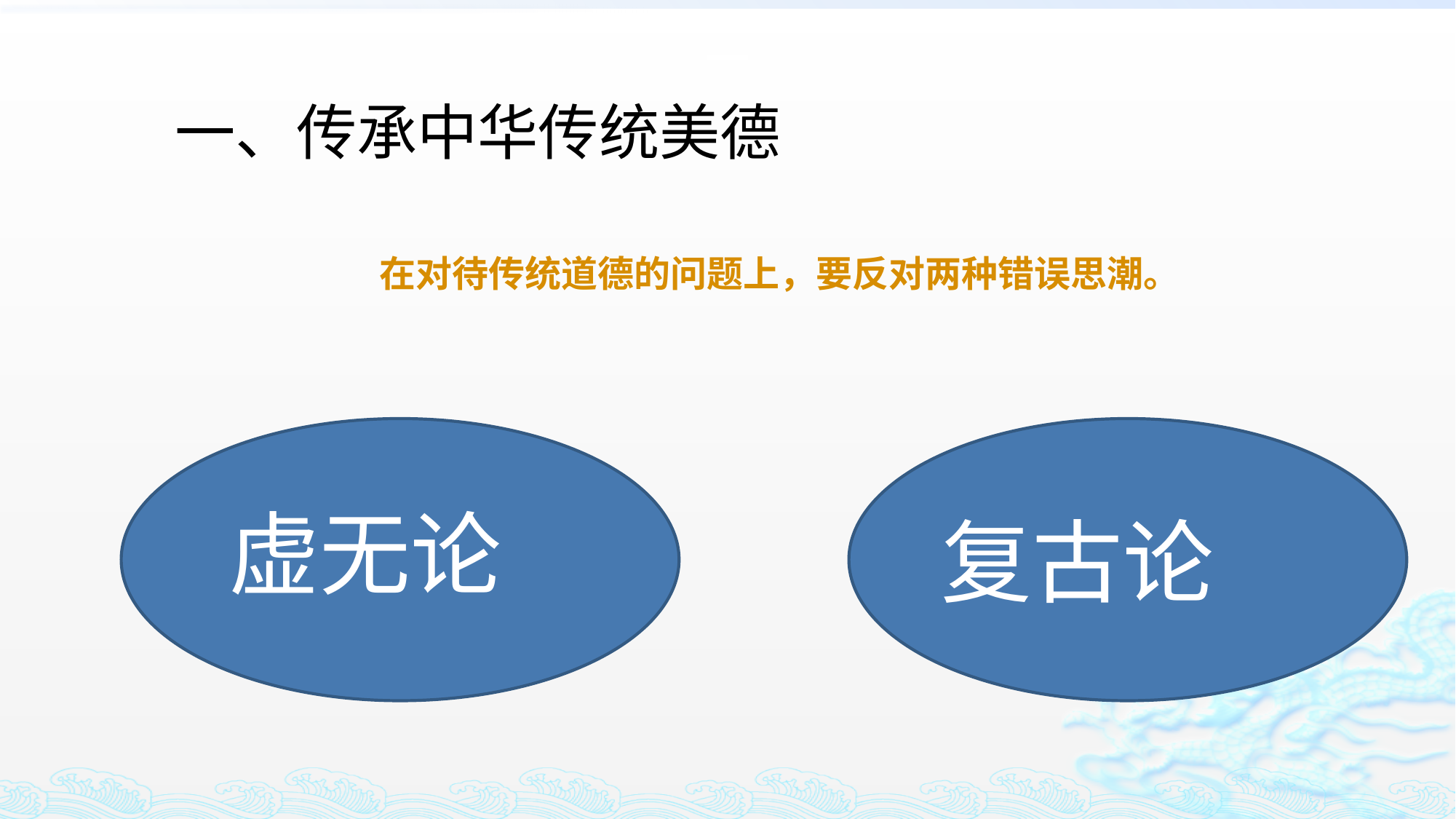

一
一、传承中华传统美德
在对待传统道德的问题上，要反对两种错误思潮。

复古论
虚无论